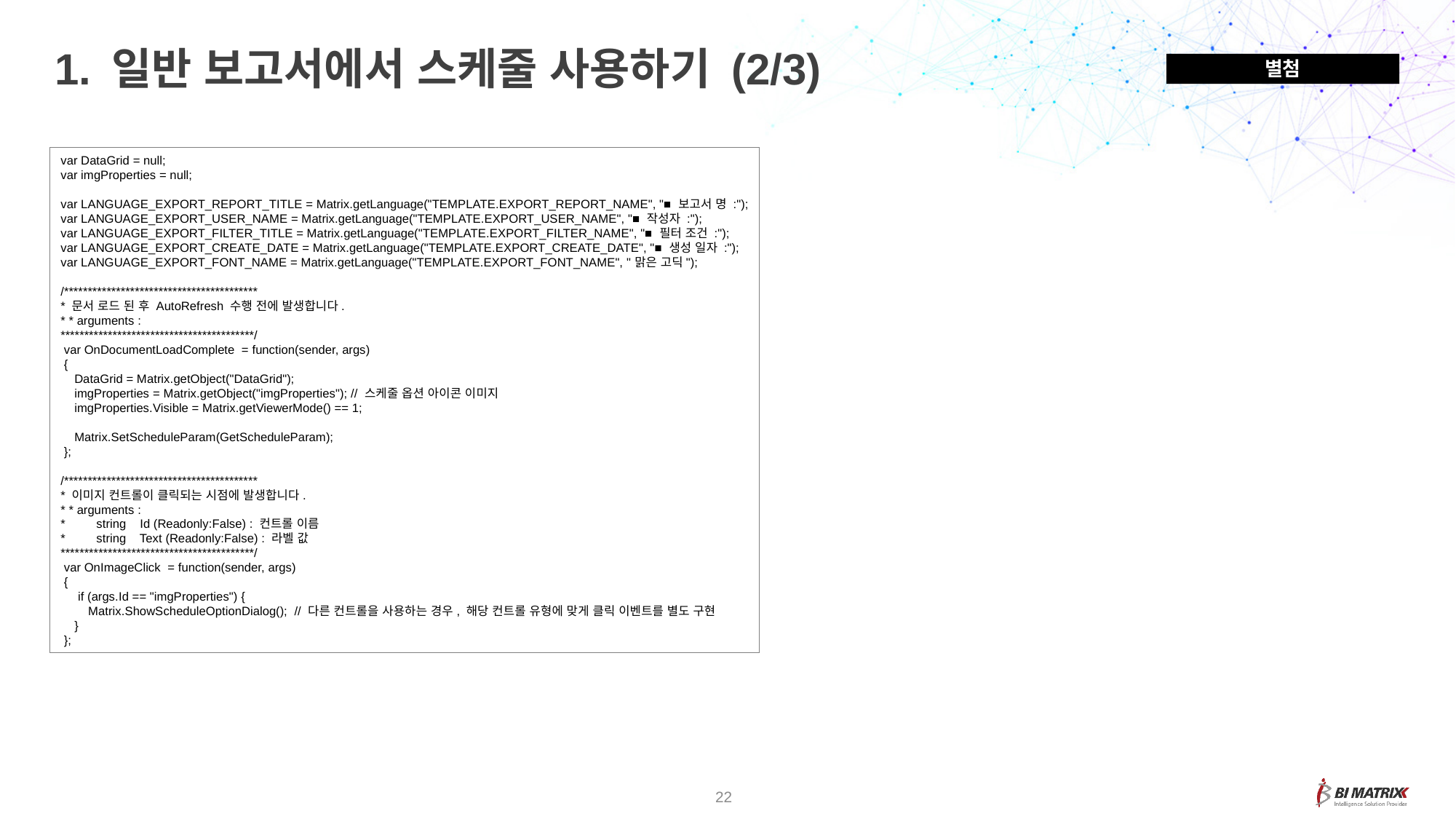

1. 일반 보고서에서 스케줄 사용하기 (2/3)
별첨
var DataGrid = null;
var imgProperties = null;

var LANGUAGE_EXPORT_REPORT_TITLE = Matrix.getLanguage("TEMPLATE.EXPORT_REPORT_NAME", "■ 보고서 명 :");
var LANGUAGE_EXPORT_USER_NAME = Matrix.getLanguage("TEMPLATE.EXPORT_USER_NAME", "■ 작성자 :");
var LANGUAGE_EXPORT_FILTER_TITLE = Matrix.getLanguage("TEMPLATE.EXPORT_FILTER_NAME", "■ 필터 조건 :");
var LANGUAGE_EXPORT_CREATE_DATE = Matrix.getLanguage("TEMPLATE.EXPORT_CREATE_DATE", "■ 생성 일자 :");
var LANGUAGE_EXPORT_FONT_NAME = Matrix.getLanguage("TEMPLATE.EXPORT_FONT_NAME", "맑은 고딕");

/*****************************************
* 문서 로드 된 후 AutoRefresh 수행 전에 발생합니다.
* * arguments :
*****************************************/
 var OnDocumentLoadComplete  = function(sender, args)
 {
    DataGrid = Matrix.getObject("DataGrid");
    imgProperties = Matrix.getObject("imgProperties"); // 스케줄 옵션 아이콘 이미지
    imgProperties.Visible = Matrix.getViewerMode() == 1;

    Matrix.SetScheduleParam(GetScheduleParam);
 };

/*****************************************
* 이미지 컨트롤이 클릭되는 시점에 발생합니다.
* * arguments :
*         string    Id (Readonly:False) : 컨트롤 이름
*         string    Text (Readonly:False) : 라벨 값
*****************************************/
 var OnImageClick  = function(sender, args)
 {
     if (args.Id == "imgProperties") {
        Matrix.ShowScheduleOptionDialog();  // 다른 컨트롤을 사용하는 경우, 해당 컨트롤 유형에 맞게 클릭 이벤트를 별도 구현
    }
 };
22